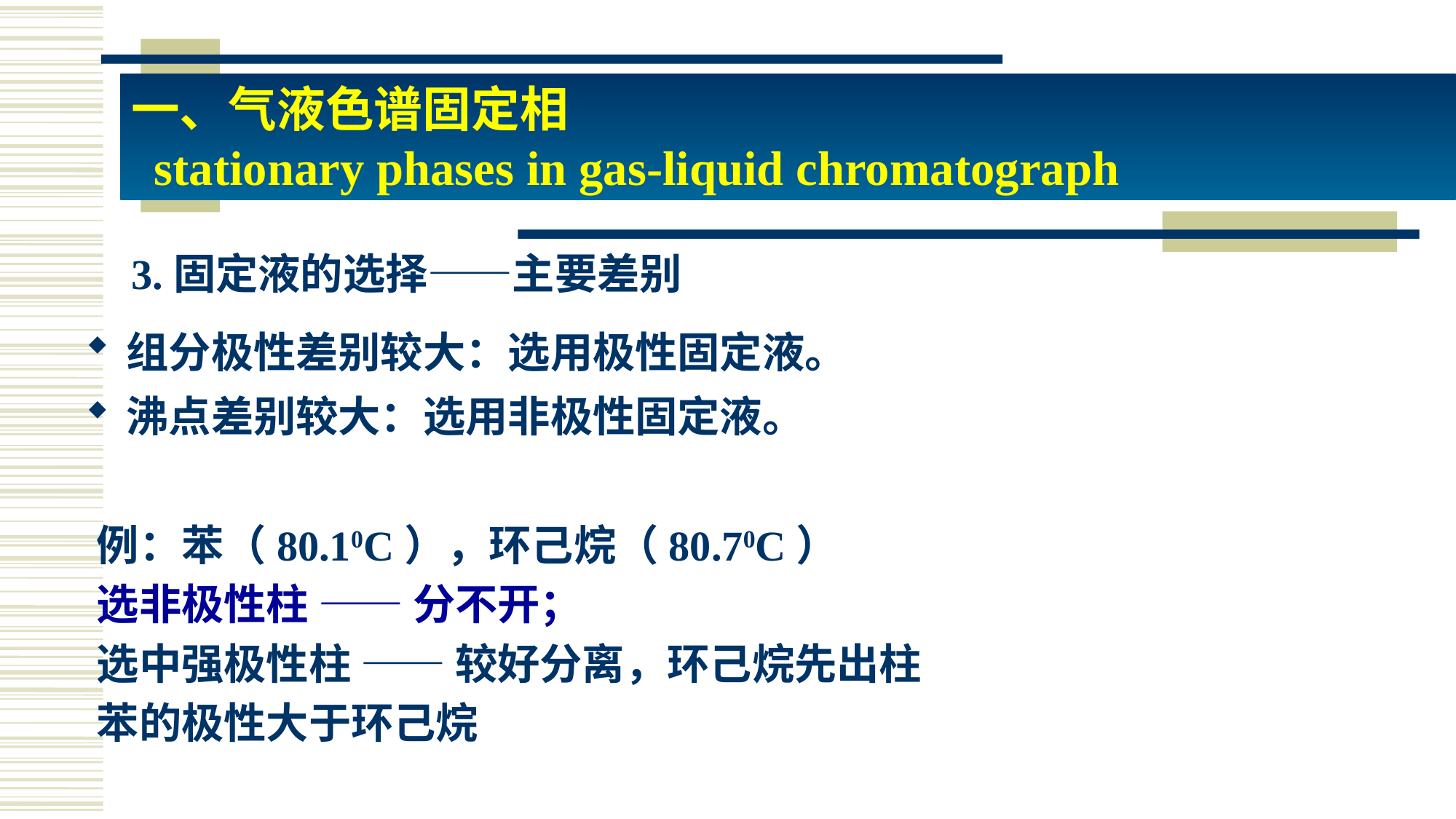

一、气液色谱固定相
 stationary phases in gas-liquid chromatograph
# 3.固定液的选择——主要差别
组分极性差别较大：选用极性固定液。
沸点差别较大：选用非极性固定液。
例：苯（80.10C），环己烷（80.70C）
选非极性柱 —— 分不开；
选中强极性柱 —— 较好分离，环己烷先出柱
苯的极性大于环己烷